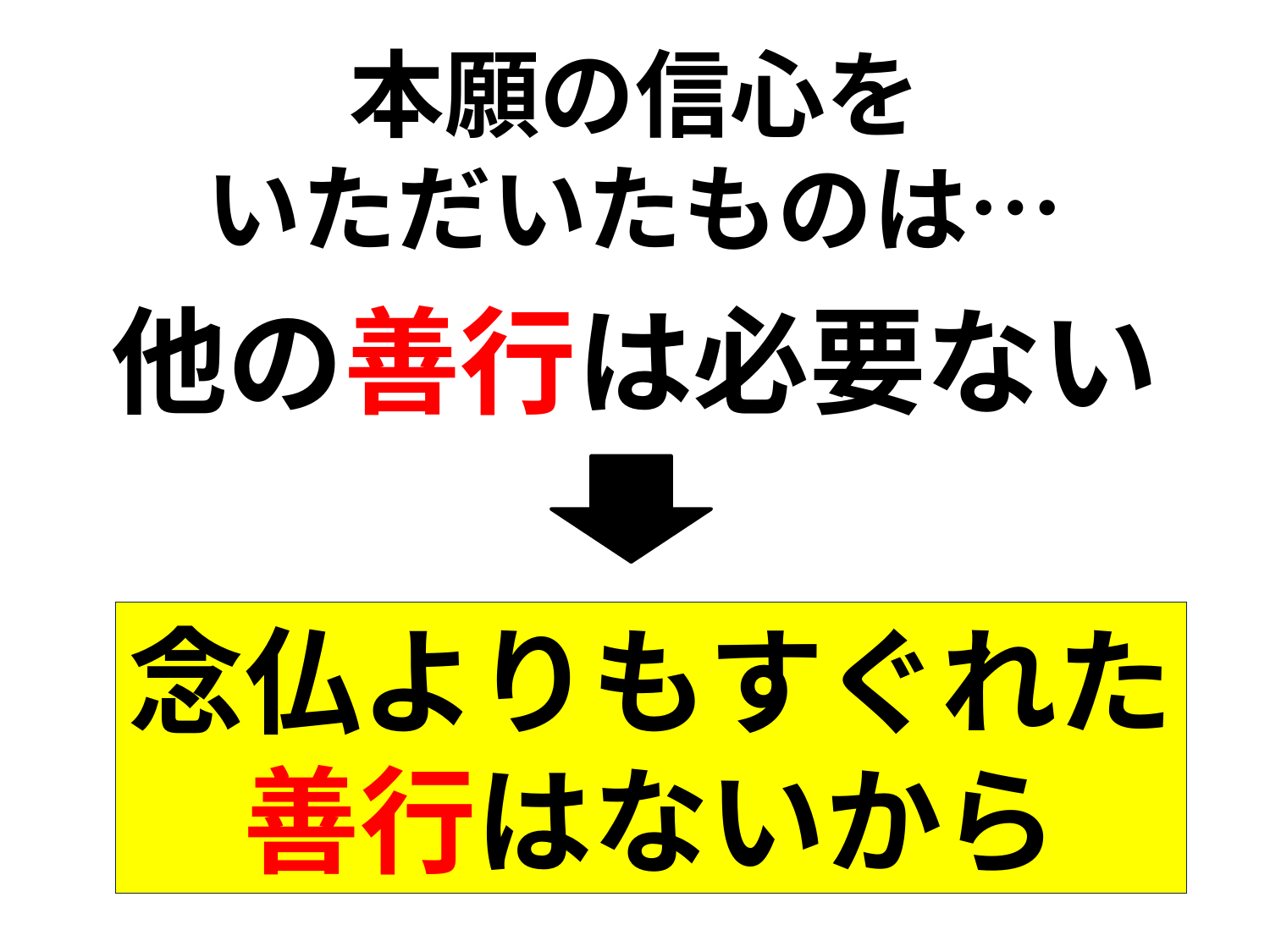

本願の信心を
いただいたものは…
他の善行は必要ない

念仏よりもすぐれた
善行はないから